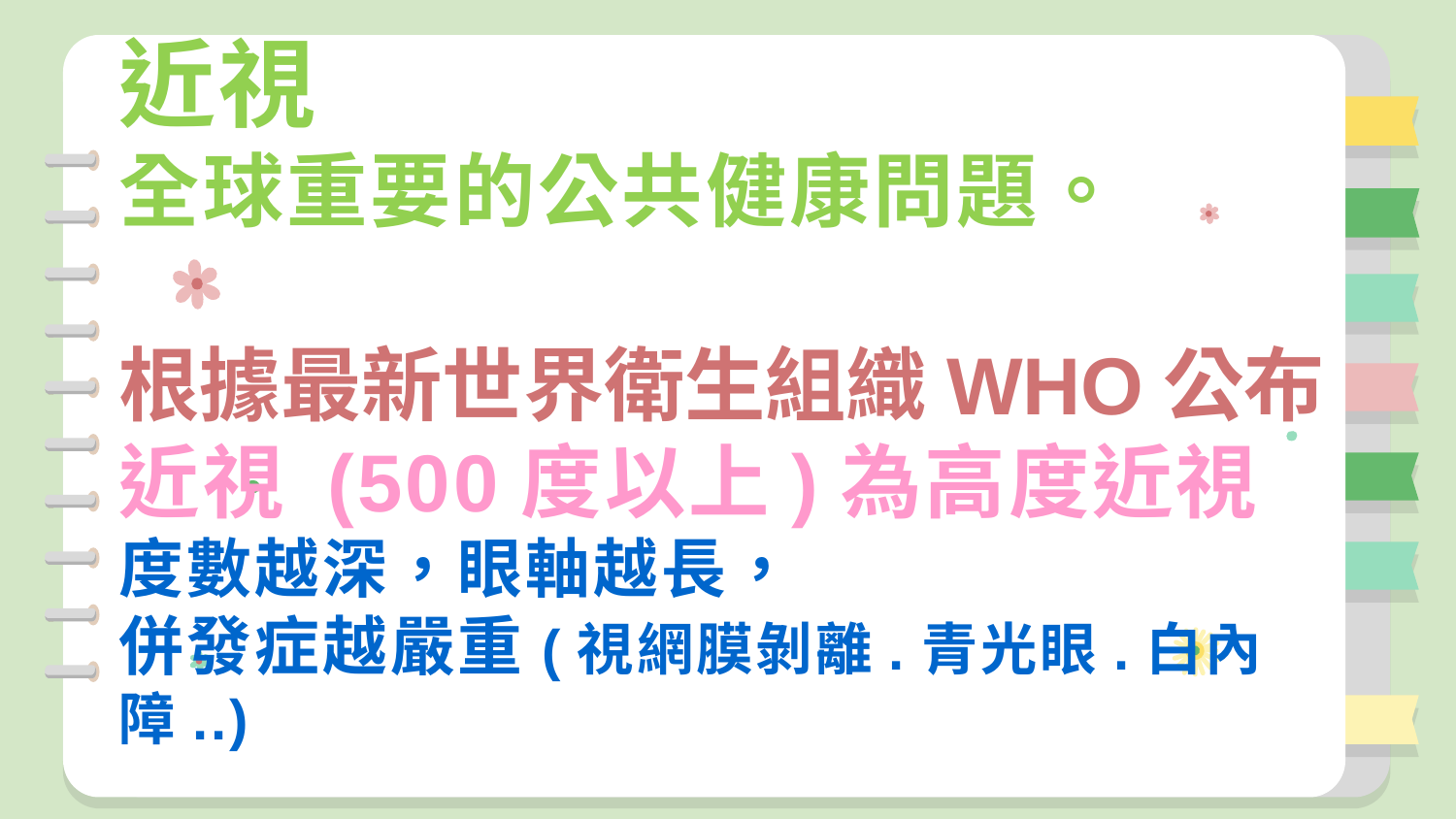

# 近視 全球重要的公共健康問題。 根據最新世界衛生組織WHO公布 近視 (500度以上)為高度近視 度數越深，眼軸越長， 併發症越嚴重(視網膜剝離.青光眼.白內障..)